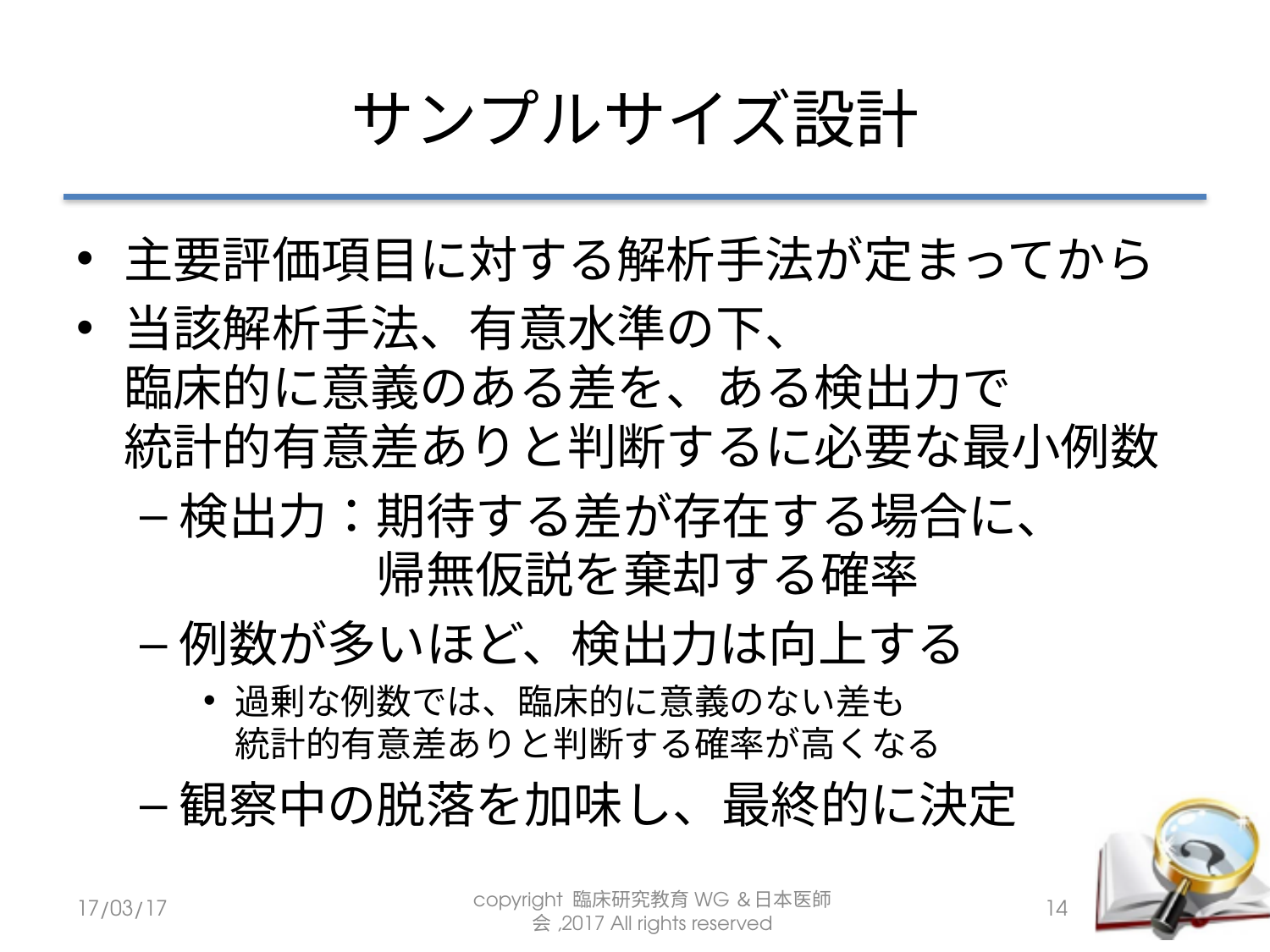

# サンプルサイズ設計
主要評価項目に対する解析手法が定まってから
当該解析手法、有意水準の下、
臨床的に意義のある差を、ある検出力で
統計的有意差ありと判断するに必要な最小例数
検出力：期待する差が存在する場合に、
　　　　帰無仮説を棄却する確率
例数が多いほど、検出力は向上する
過剰な例数では、臨床的に意義のない差も
統計的有意差ありと判断する確率が高くなる
観察中の脱落を加味し、最終的に決定
17/03/17
copyright 臨床研究教育WG＆日本医師会,2017 All rights reserved
14